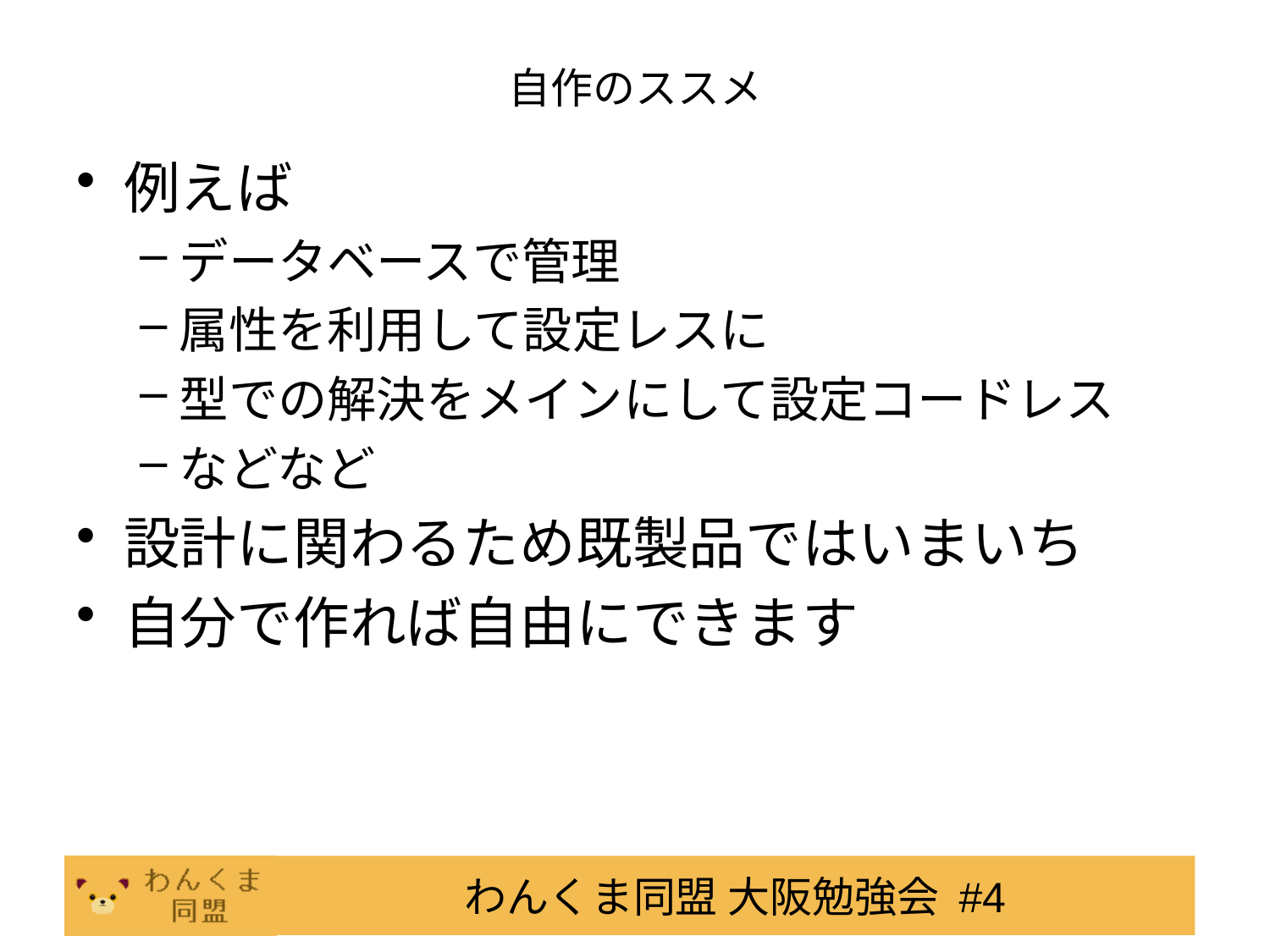

# 自作のススメ
例えば
データベースで管理
属性を利用して設定レスに
型での解決をメインにして設定コードレス
などなど
設計に関わるため既製品ではいまいち
自分で作れば自由にできます